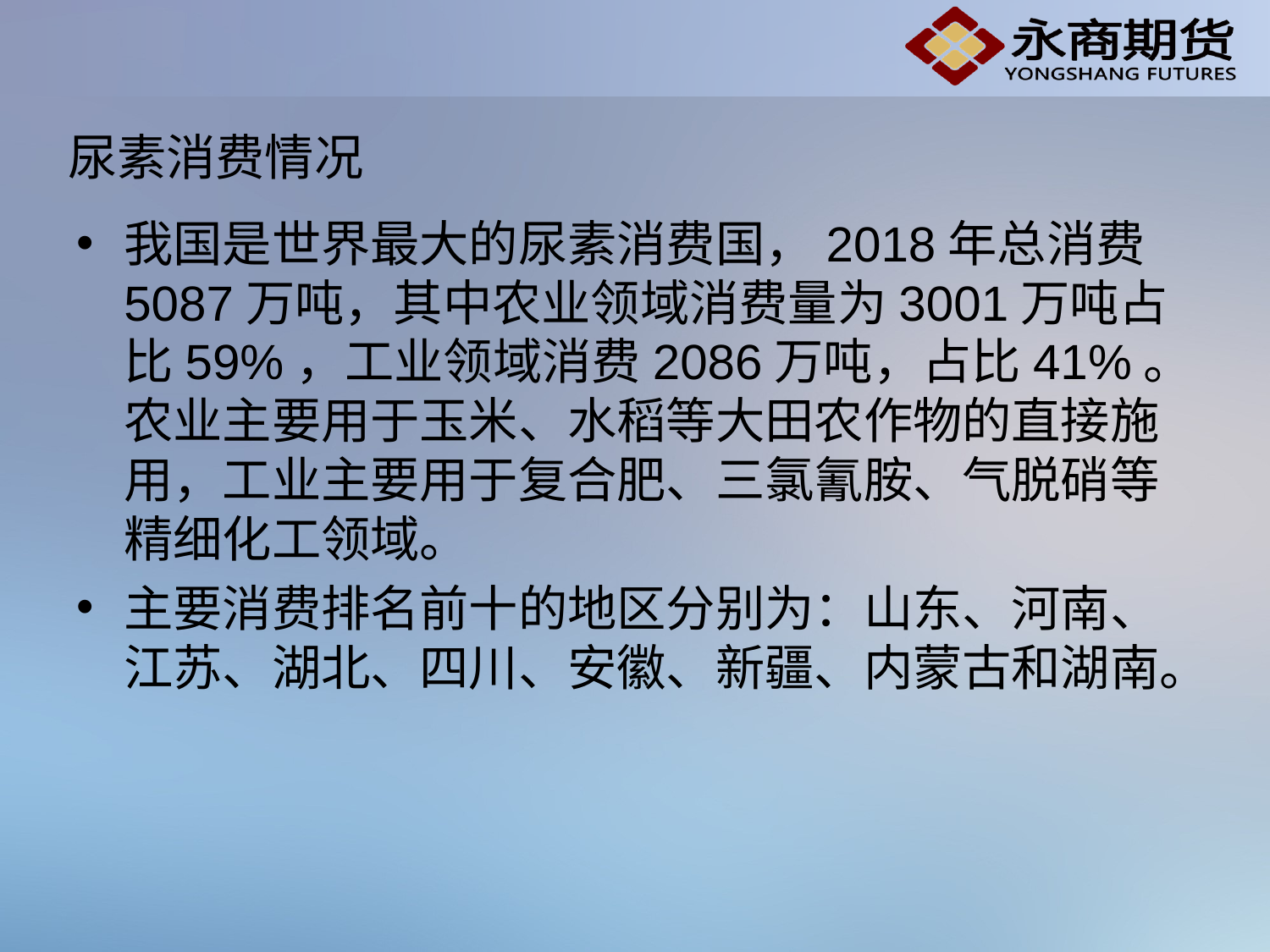

# 尿素消费情况
我国是世界最大的尿素消费国，2018年总消费5087万吨，其中农业领域消费量为3001万吨占比59%，工业领域消费2086万吨，占比41%。农业主要用于玉米、水稻等大田农作物的直接施用，工业主要用于复合肥、三氯氰胺、气脱硝等精细化工领域。
主要消费排名前十的地区分别为：山东、河南、江苏、湖北、四川、安徽、新疆、内蒙古和湖南。